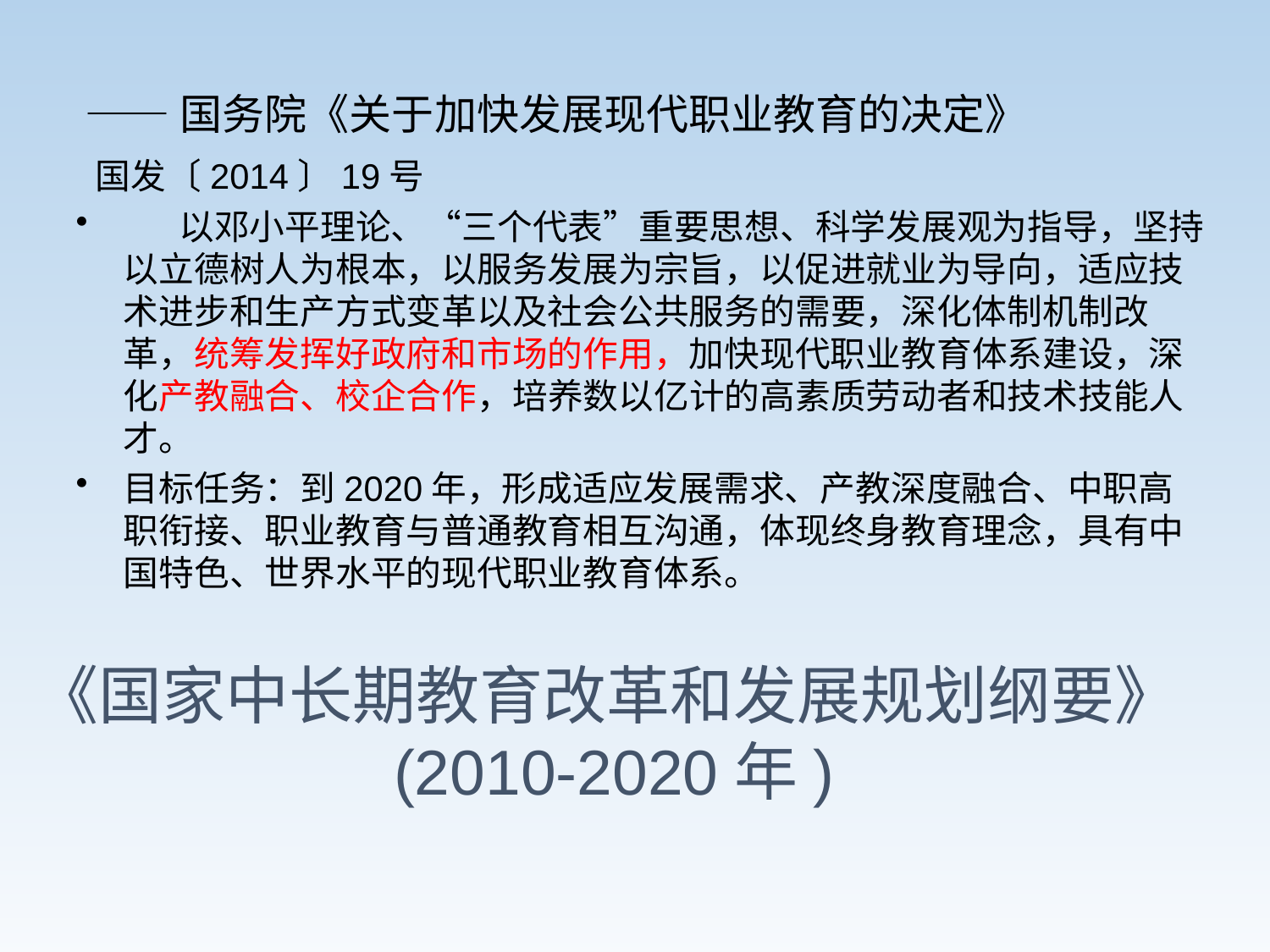

——国务院《关于加快发展现代职业教育的决定》
 国发〔2014〕19号
      以邓小平理论、“三个代表”重要思想、科学发展观为指导，坚持以立德树人为根本，以服务发展为宗旨，以促进就业为导向，适应技术进步和生产方式变革以及社会公共服务的需要，深化体制机制改革，统筹发挥好政府和市场的作用，加快现代职业教育体系建设，深化产教融合、校企合作，培养数以亿计的高素质劳动者和技术技能人才。
目标任务：到2020年，形成适应发展需求、产教深度融合、中职高职衔接、职业教育与普通教育相互沟通，体现终身教育理念，具有中国特色、世界水平的现代职业教育体系。
# 《国家中长期教育改革和发展规划纲要》(2010-2020年)